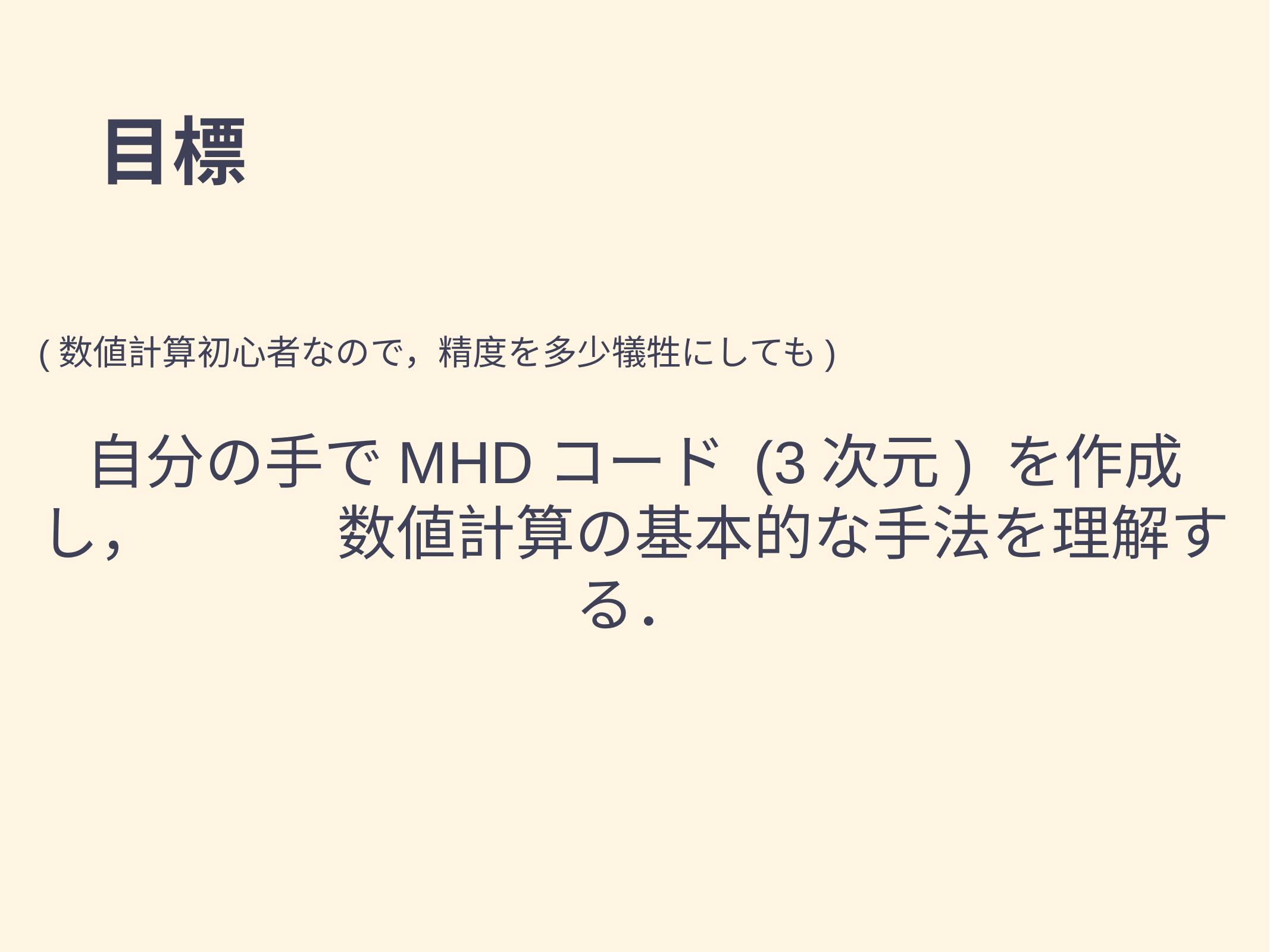

# 目標
(数値計算初心者なので，精度を多少犠牲にしても)
自分の手でMHDコード (3次元) を作成し，　　　数値計算の基本的な手法を理解する．